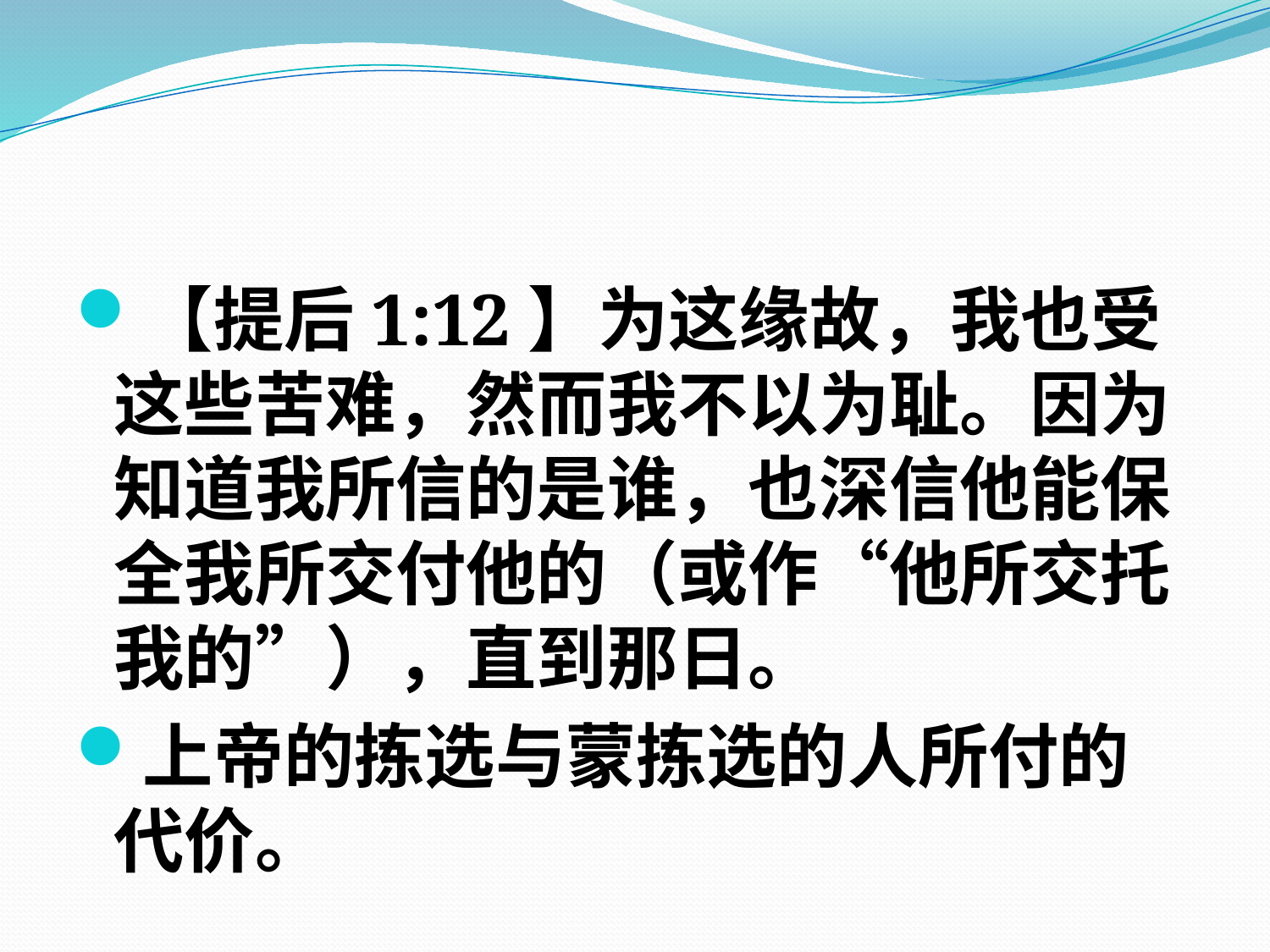

#
【提后1:12】为这缘故，我也受这些苦难，然而我不以为耻。因为知道我所信的是谁，也深信他能保全我所交付他的（或作“他所交托我的”），直到那日。
上帝的拣选与蒙拣选的人所付的代价。